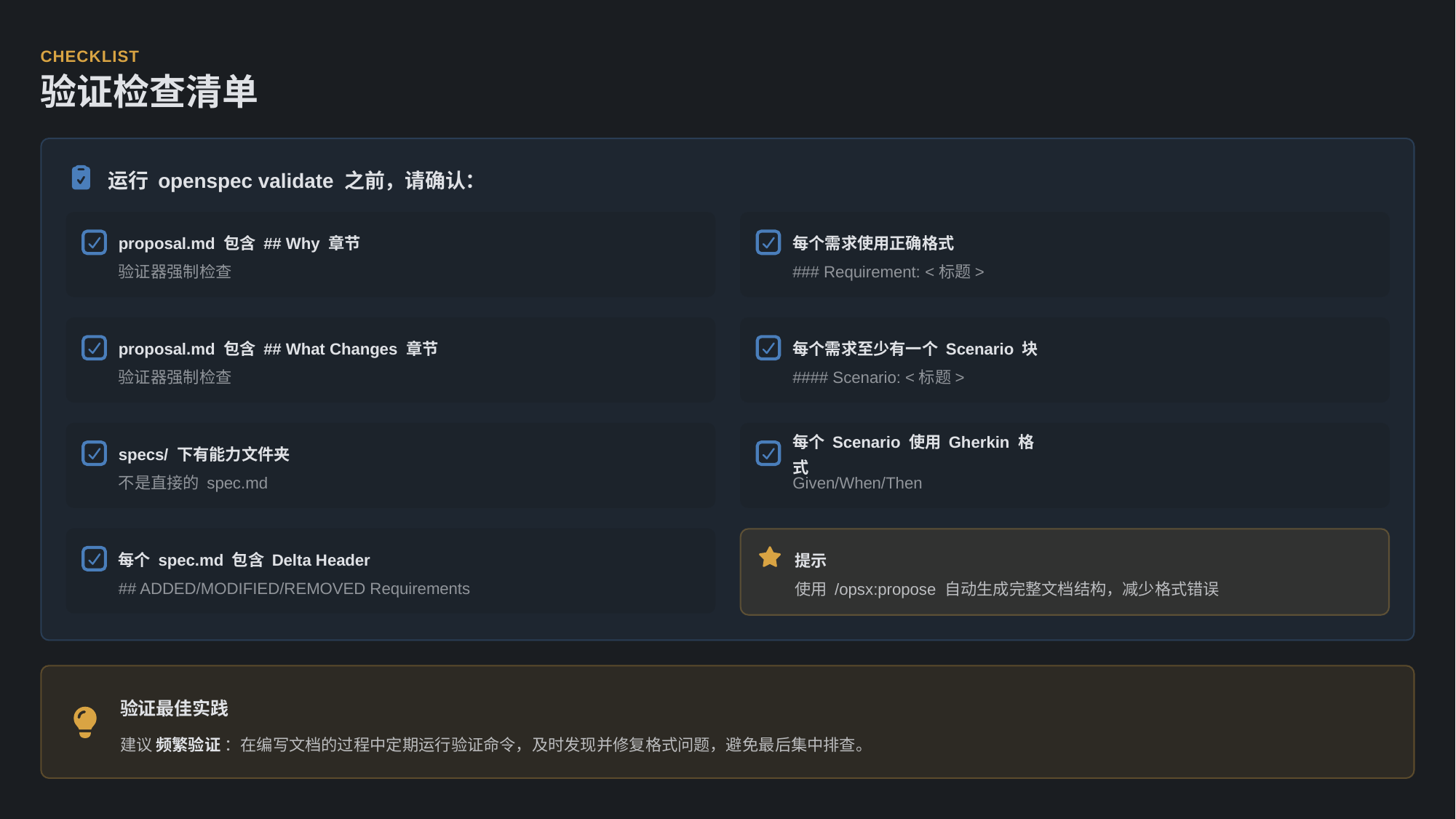

CHECKLIST
验证检查清单

运行 openspec validate 之前，请确认：

proposal.md 包含 ## Why 章节
每个需求使用正确格式

验证器强制检查
### Requirement: <标题>

proposal.md 包含 ## What Changes 章节
每个需求至少有一个 Scenario 块

验证器强制检查
#### Scenario: <标题>

specs/ 下有能力文件夹
每个 Scenario 使用 Gherkin 格式

不是直接的 spec.md
Given/When/Then

每个 spec.md 包含 Delta Header
提示

## ADDED/MODIFIED/REMOVED Requirements
使用 /opsx:propose 自动生成完整文档结构，减少格式错误

验证最佳实践

建议 频繁验证 ：在编写文档的过程中定期运行验证命令，及时发现并修复格式问题，避免最后集中排查。